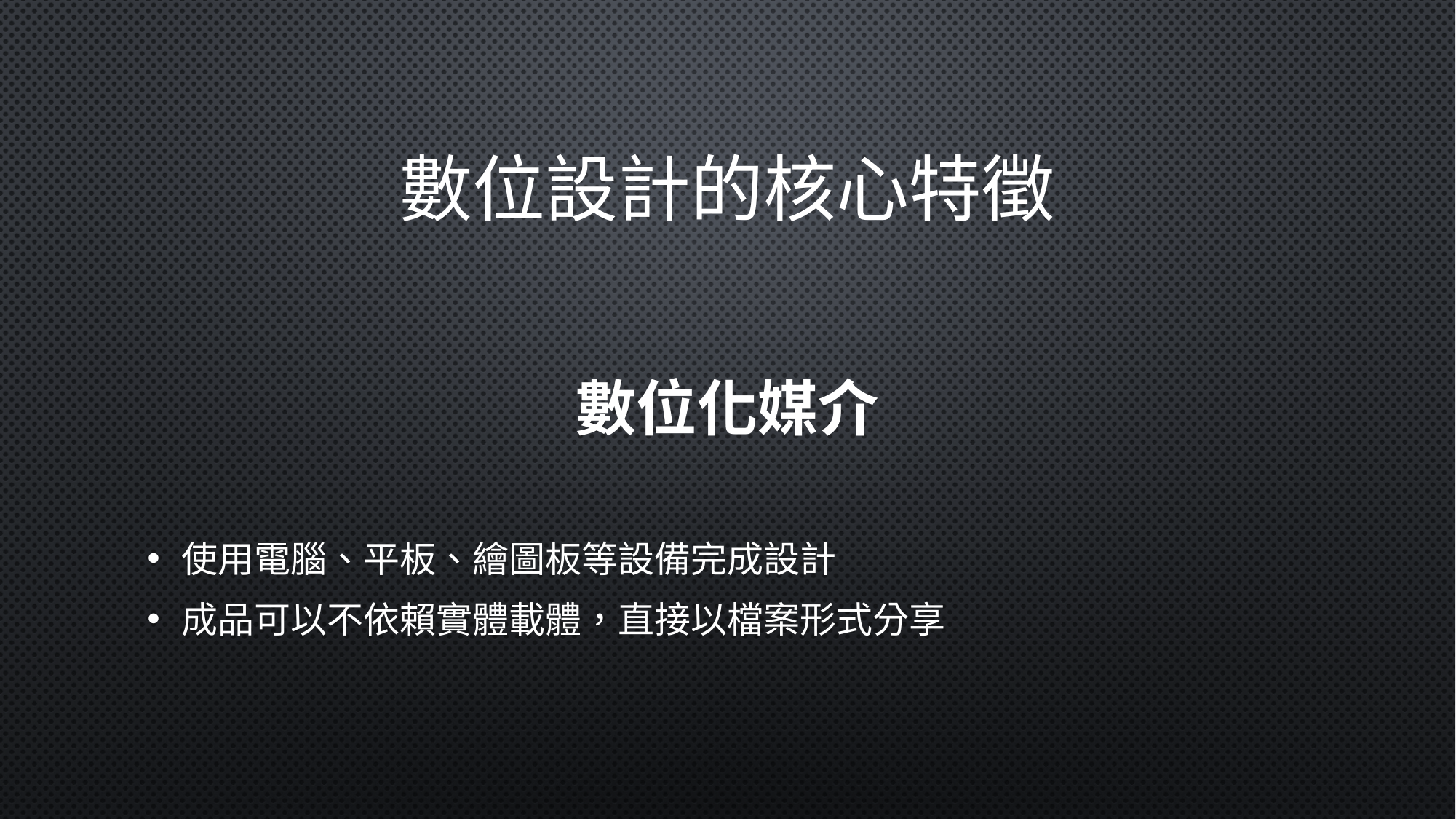

# 數位設計的核心特徵
數位化媒介

使用電腦、平板、繪圖板等設備完成設計
成品可以不依賴實體載體，直接以檔案形式分享